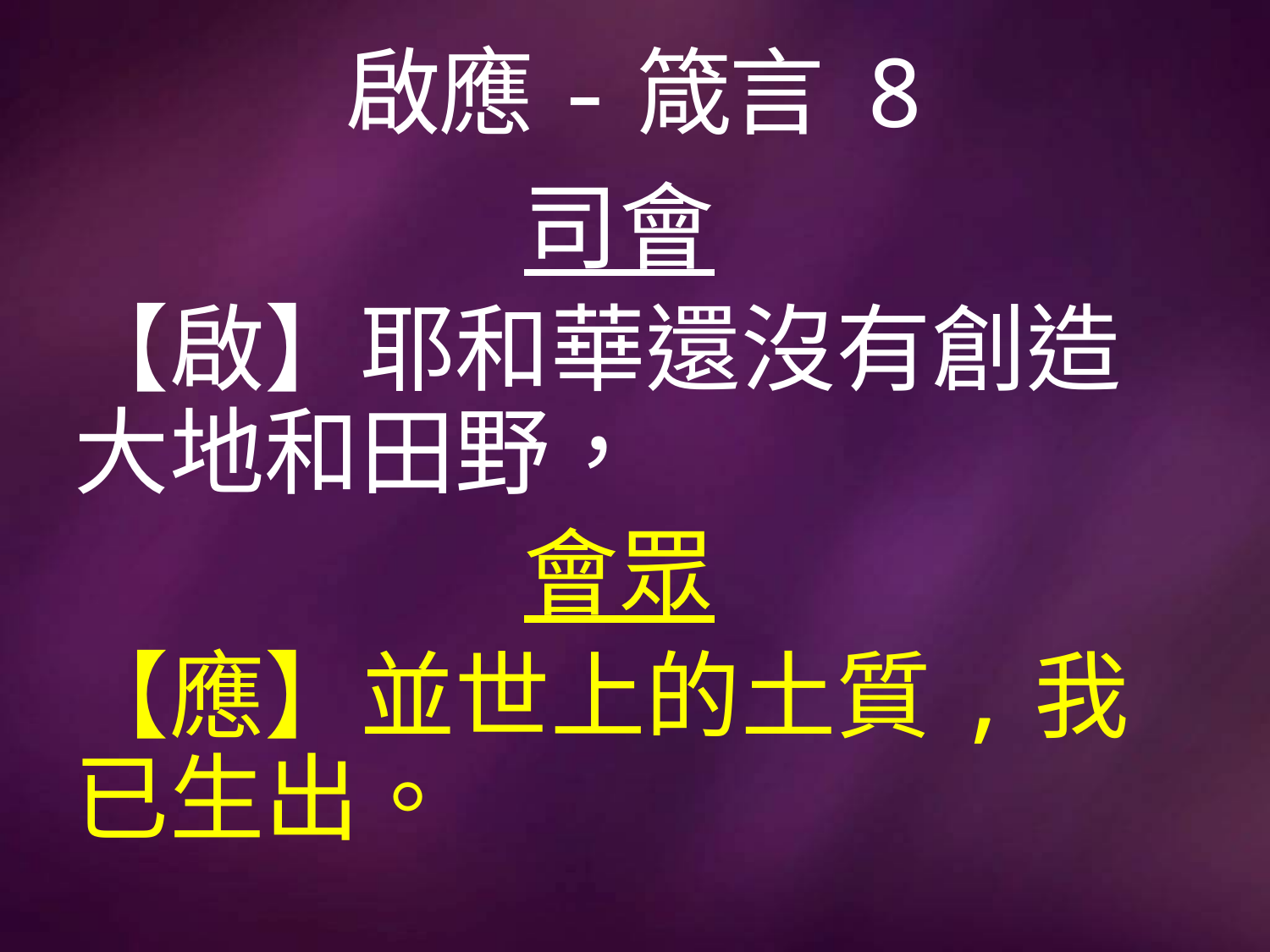

# 啟應-箴言 8
司會
【啟】耶和華還沒有創造大地和田野，
會眾
【應】並世上的土質,我已生出。